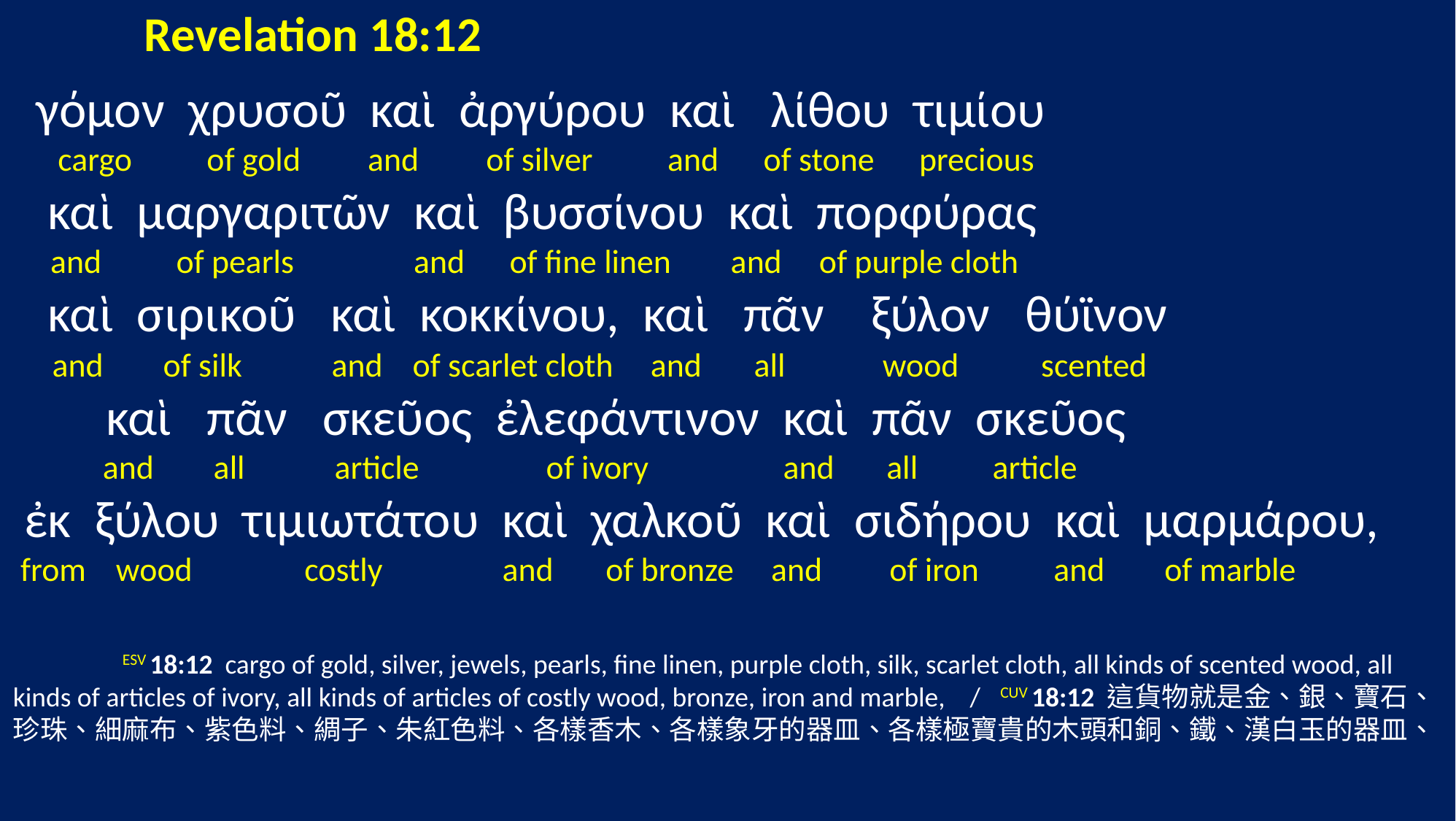

Revelation 18:12

  γόμον  χρυσοῦ  καὶ  ἀργύρου  καὶ   λίθου  τιμίου
      cargo          of gold         and         of silver          and      of stone      precious
   καὶ  μαργαριτῶν  καὶ  βυσσίνου  καὶ  πορφύρας
     and          of pearls                and      of fine linen        and     of purple cloth
   καὶ  σιρικοῦ   καὶ  κοκκίνου,  καὶ   πᾶν    ξύλον   θύϊνον
     and        of silk            and    of scarlet cloth     and       all             wood           scented
        καὶ   πᾶν   σκεῦος  ἐλεφάντινον  καὶ  πᾶν  σκεῦος
            and        all            article                 of ivory                  and       all          article
 ἐκ  ξύλου  τιμιωτάτου  καὶ  χαλκοῦ  καὶ  σιδήρου  καὶ  μαρμάρου,
 from    wood               costly                and       of bronze     and         of iron          and        of marble

	ESV 18:12  cargo of gold, silver, jewels, pearls, fine linen, purple cloth, silk, scarlet cloth, all kinds of scented wood, all kinds of articles of ivory, all kinds of articles of costly wood, bronze, iron and marble,    /   CUV 18:12 這貨物就是金、銀、寶石、珍珠、細麻布、紫色料、綢子、朱紅色料、各樣香木、各樣象牙的器皿、各樣極寶貴的木頭和銅、鐵、漢白玉的器皿、